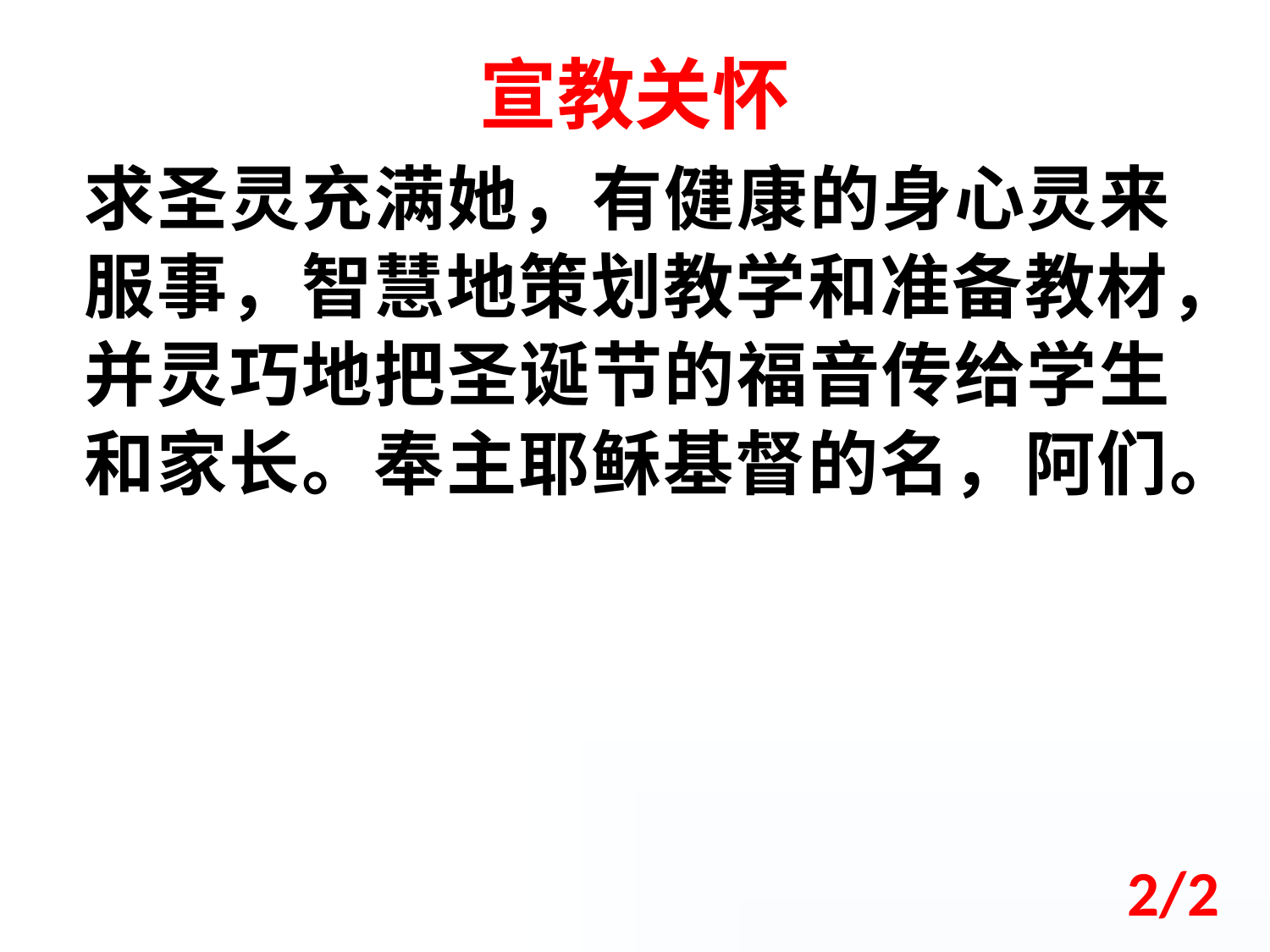

宣教关怀
求圣灵充满她，有健康的身心灵来服事，智慧地策划教学和准备教材，并灵巧地把圣诞节的福音传给学生和家长。奉主耶稣基督的名，阿们。
2/2